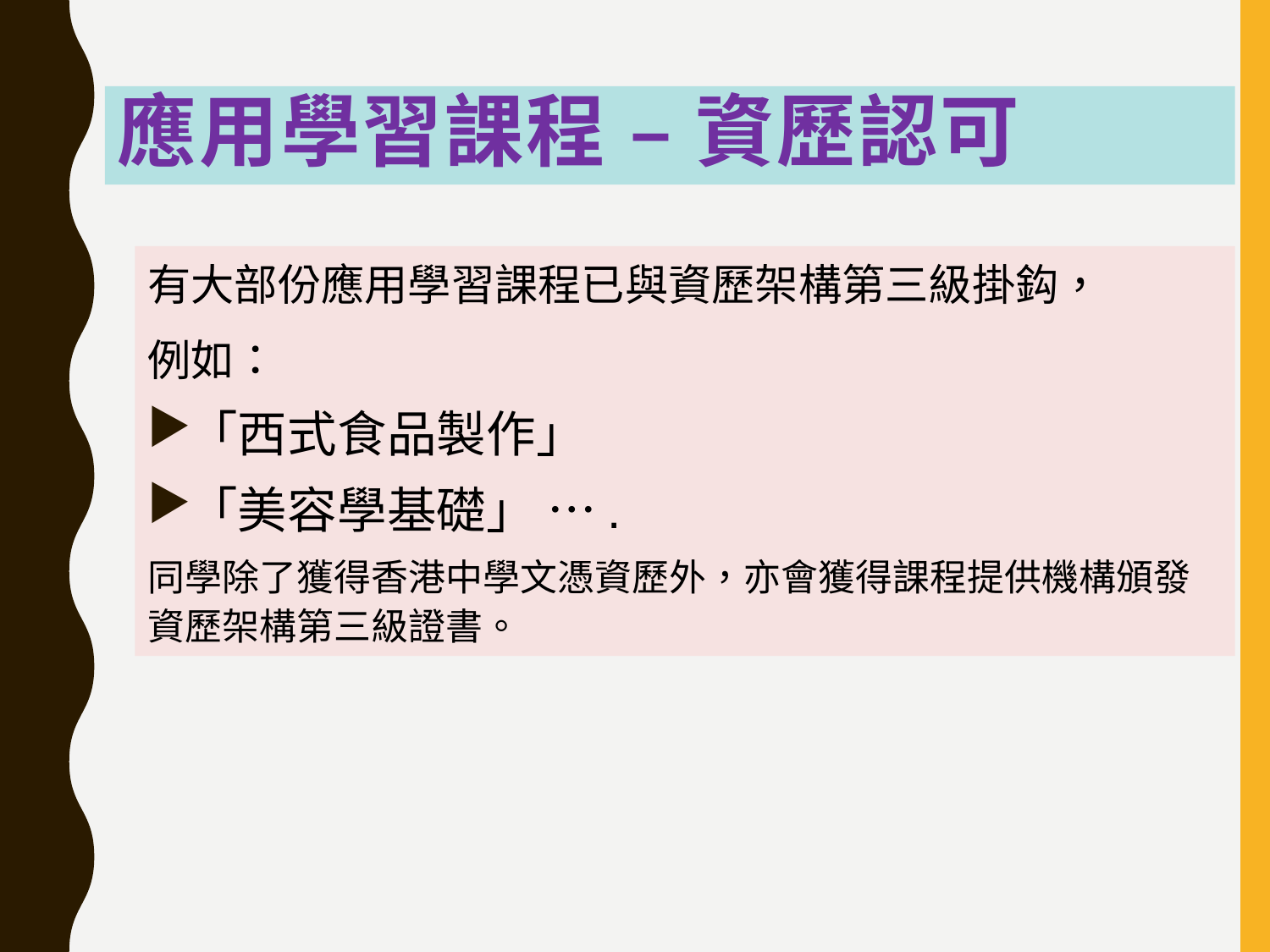

# 應用學習課程 – 資歷認可
有大部份應用學習課程已與資歷架構第三級掛鈎，
例如：
「西式食品製作」
「美容學基礎」 ….
同學除了獲得香港中學文憑資歷外，亦會獲得課程提供機構頒發資歷架構第三級證書。